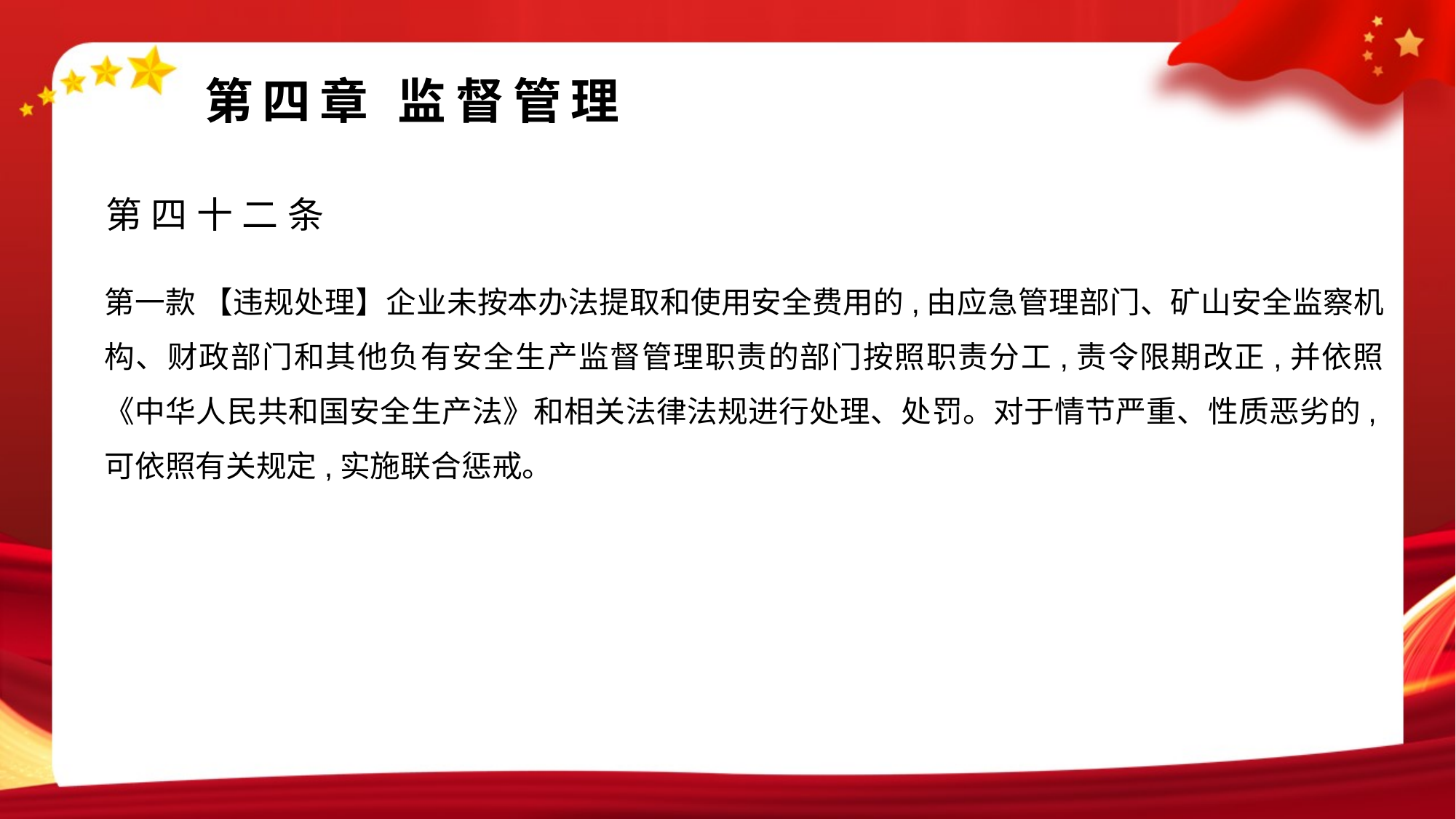

#
第四章 监督管理
第四十二条
第一款 【违规处理】企业未按本办法提取和使用安全费用的,由应急管理部门、矿山安全监察机构、财政部门和其他负有安全生产监督管理职责的部门按照职责分工,责令限期改正,并依照《中华人民共和国安全生产法》和相关法律法规进行处理、处罚。对于情节严重、性质恶劣的,可依照有关规定,实施联合惩戒。